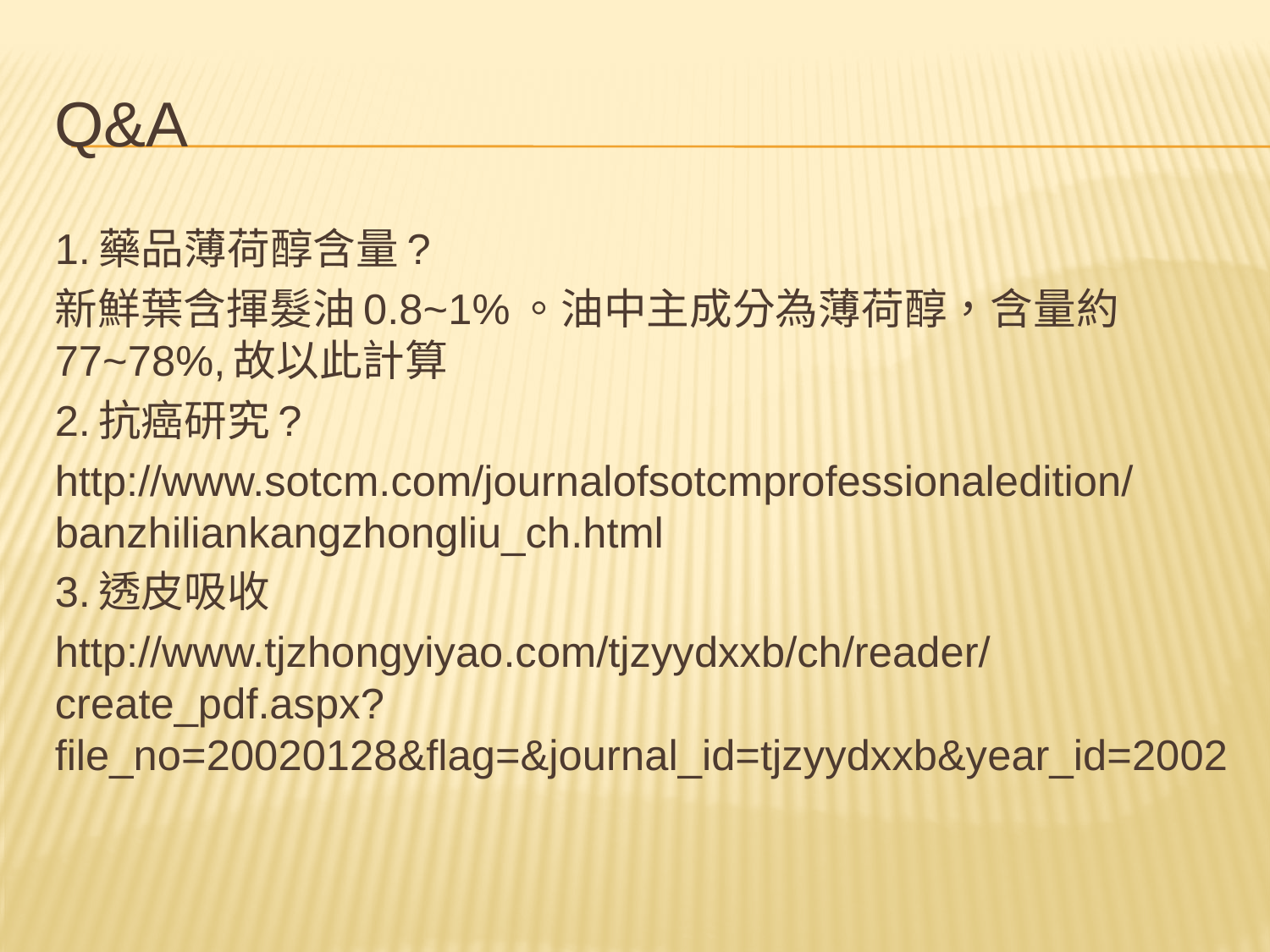

# Q&A
1.藥品薄荷醇含量?
新鮮葉含揮髮油0.8~1%。油中主成分為薄荷醇，含量約77~78%,故以此計算
2.抗癌研究?
http://www.sotcm.com/journalofsotcmprofessionaledition/banzhiliankangzhongliu_ch.html
3.透皮吸收
http://www.tjzhongyiyao.com/tjzyydxxb/ch/reader/create_pdf.aspx?file_no=20020128&flag=&journal_id=tjzyydxxb&year_id=2002